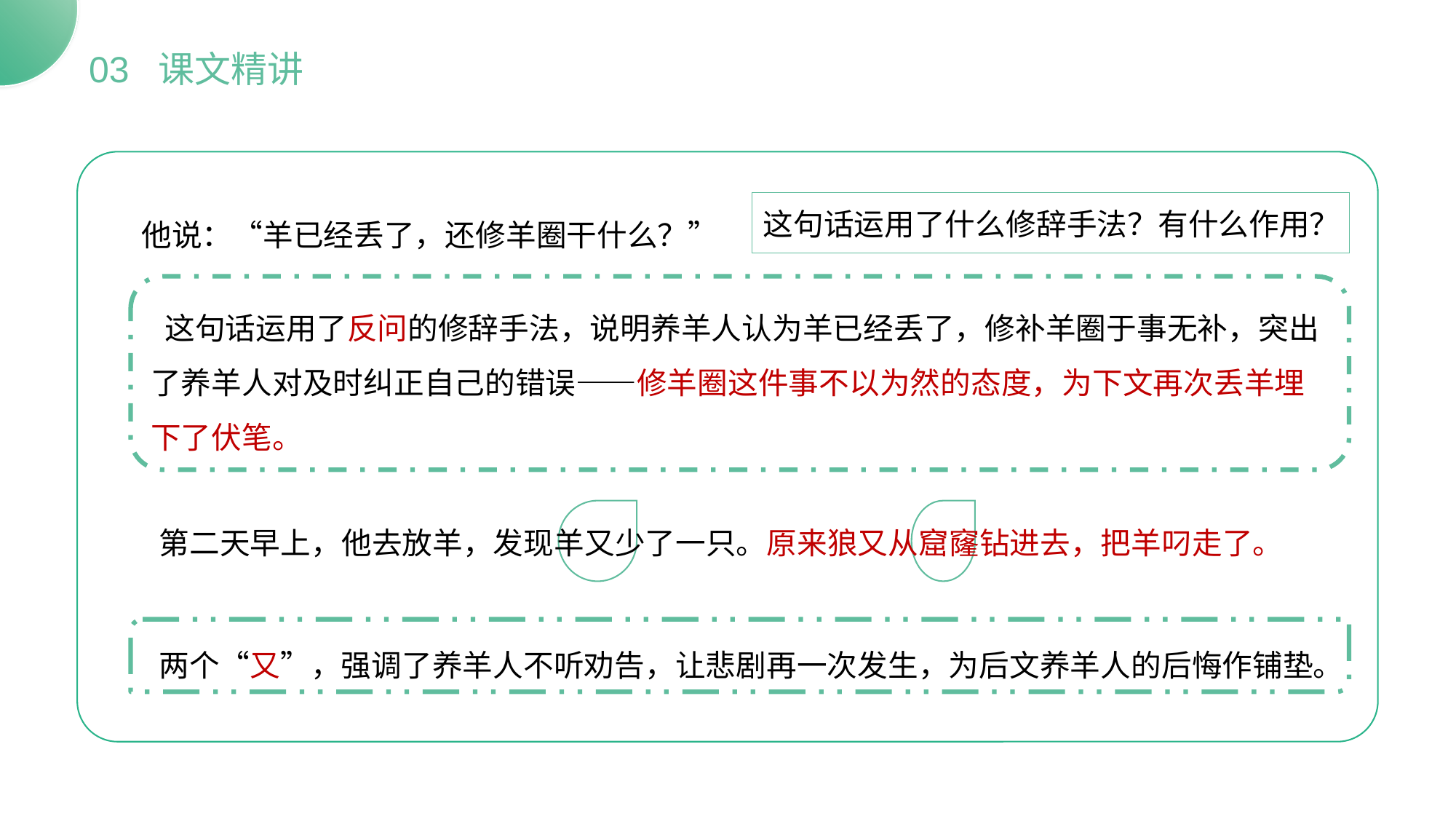

03  课文精讲
他说：“羊已经丢了，还修羊圈干什么？”
这句话运用了什么修辞手法？有什么作用？
 这句话运用了反问的修辞手法，说明养羊人认为羊已经丢了，修补羊圈于事无补，突出了养羊人对及时纠正自己的错误——修羊圈这件事不以为然的态度，为下文再次丢羊埋下了伏笔。
第二天早上，他去放羊，发现羊又少了一只。原来狼又从窟窿钻进去，把羊叼走了。

 两个“又”，强调了养羊人不听劝告，让悲剧再一次发生，为后文养羊人的后悔作铺垫。